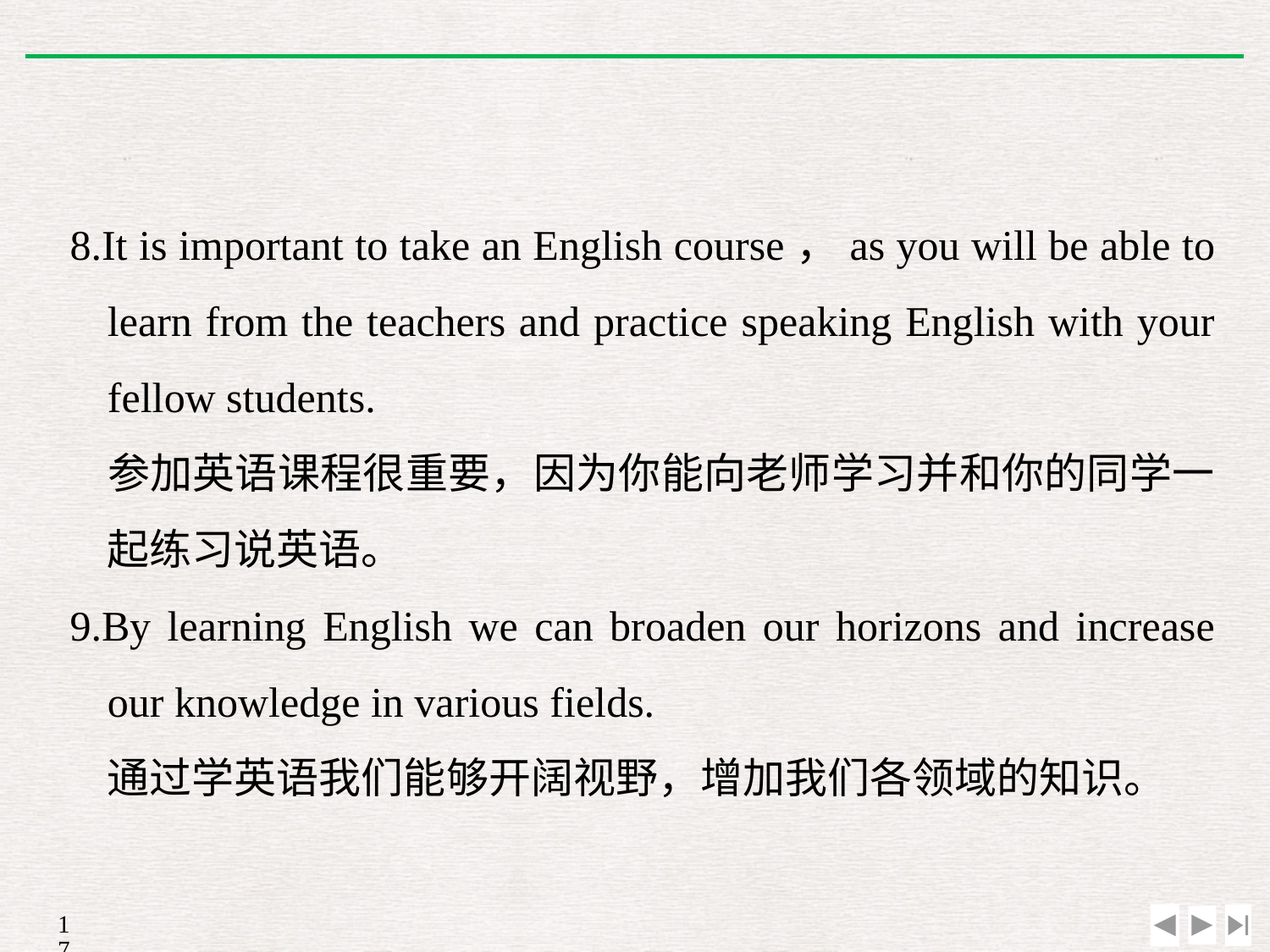

8.It is important to take an English course，as you will be able to learn from the teachers and practice speaking English with your fellow students.
	参加英语课程很重要，因为你能向老师学习并和你的同学一起练习说英语。
9.By learning English we can broaden our horizons and increase our knowledge in various fields.
	通过学英语我们能够开阔视野，增加我们各领域的知识。